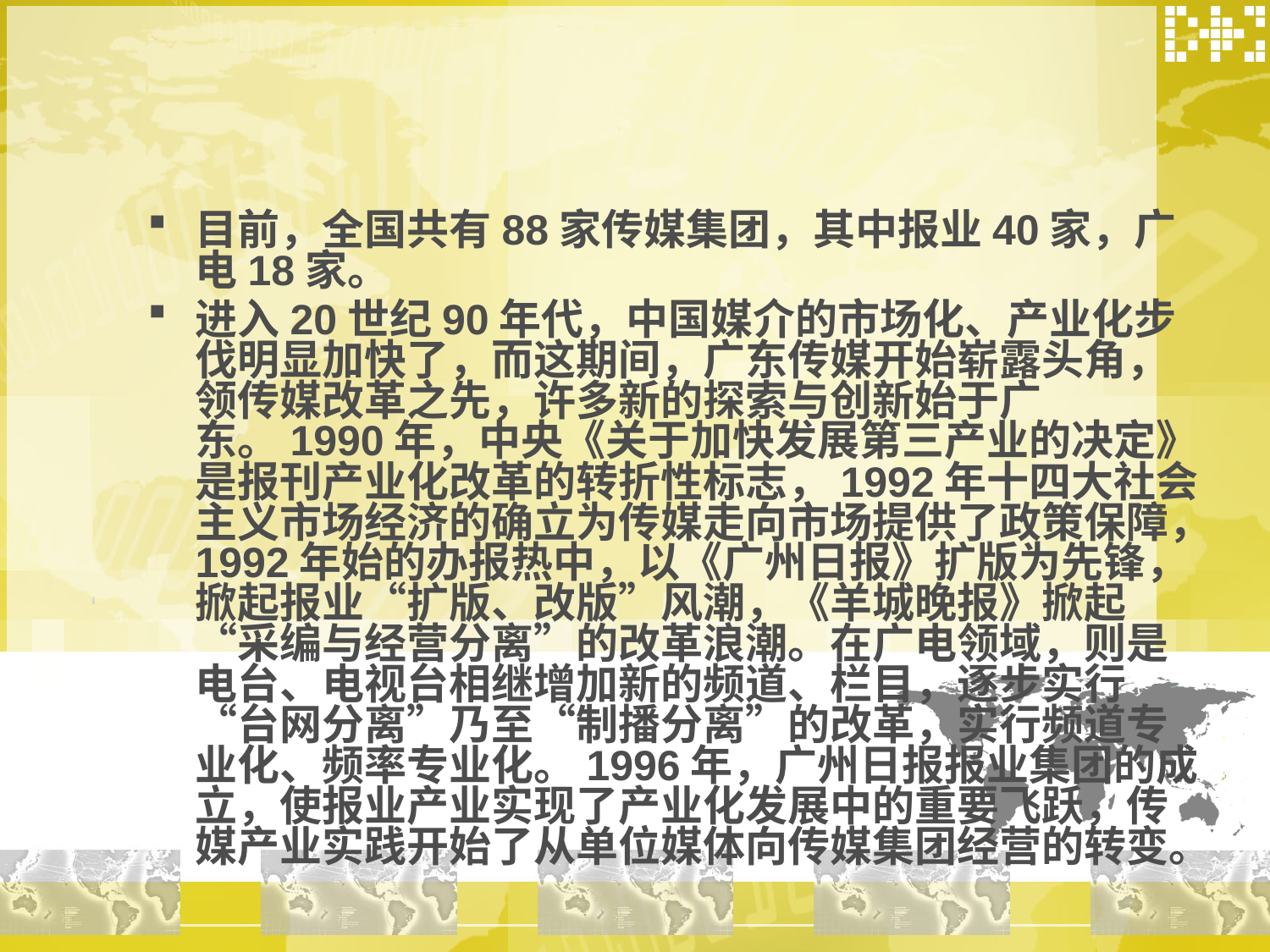

目前，全国共有88家传媒集团，其中报业40家，广电18家。
进入20世纪90年代，中国媒介的市场化、产业化步伐明显加快了，而这期间，广东传媒开始崭露头角，领传媒改革之先，许多新的探索与创新始于广东。1990年，中央《关于加快发展第三产业的决定》是报刊产业化改革的转折性标志，1992年十四大社会主义市场经济的确立为传媒走向市场提供了政策保障，1992年始的办报热中，以《广州日报》扩版为先锋，掀起报业“扩版、改版”风潮，《羊城晚报》掀起“采编与经营分离”的改革浪潮。在广电领域，则是电台、电视台相继增加新的频道、栏目，逐步实行“台网分离”乃至“制播分离”的改革，实行频道专业化、频率专业化。1996年，广州日报报业集团的成立，使报业产业实现了产业化发展中的重要飞跃，传媒产业实践开始了从单位媒体向传媒集团经营的转变。